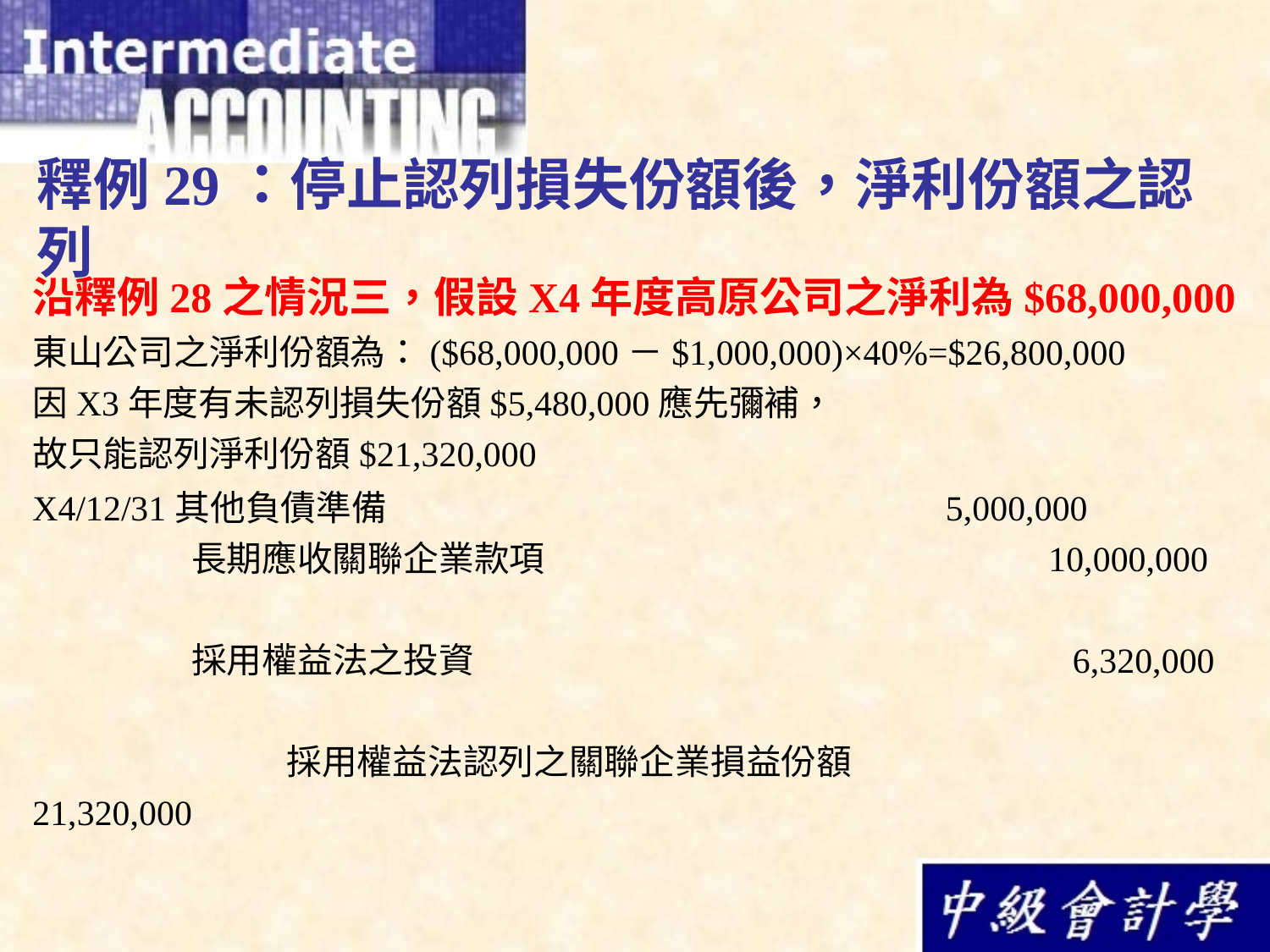

# 釋例29：停止認列損失份額後，淨利份額之認列
沿釋例28之情況三，假設X4年度高原公司之淨利為$68,000,000
東山公司之淨利份額為：($68,000,000－$1,000,000)×40%=$26,800,000
因X3年度有未認列損失份額$5,480,000應先彌補，
故只能認列淨利份額$21,320,000
X4/12/31其他負債準備					  5,000,000
	   長期應收關聯企業款項				10,000,000
	   採用權益法之投資					  6,320,000
		採用權益法認列之關聯企業損益份額		          21,320,000